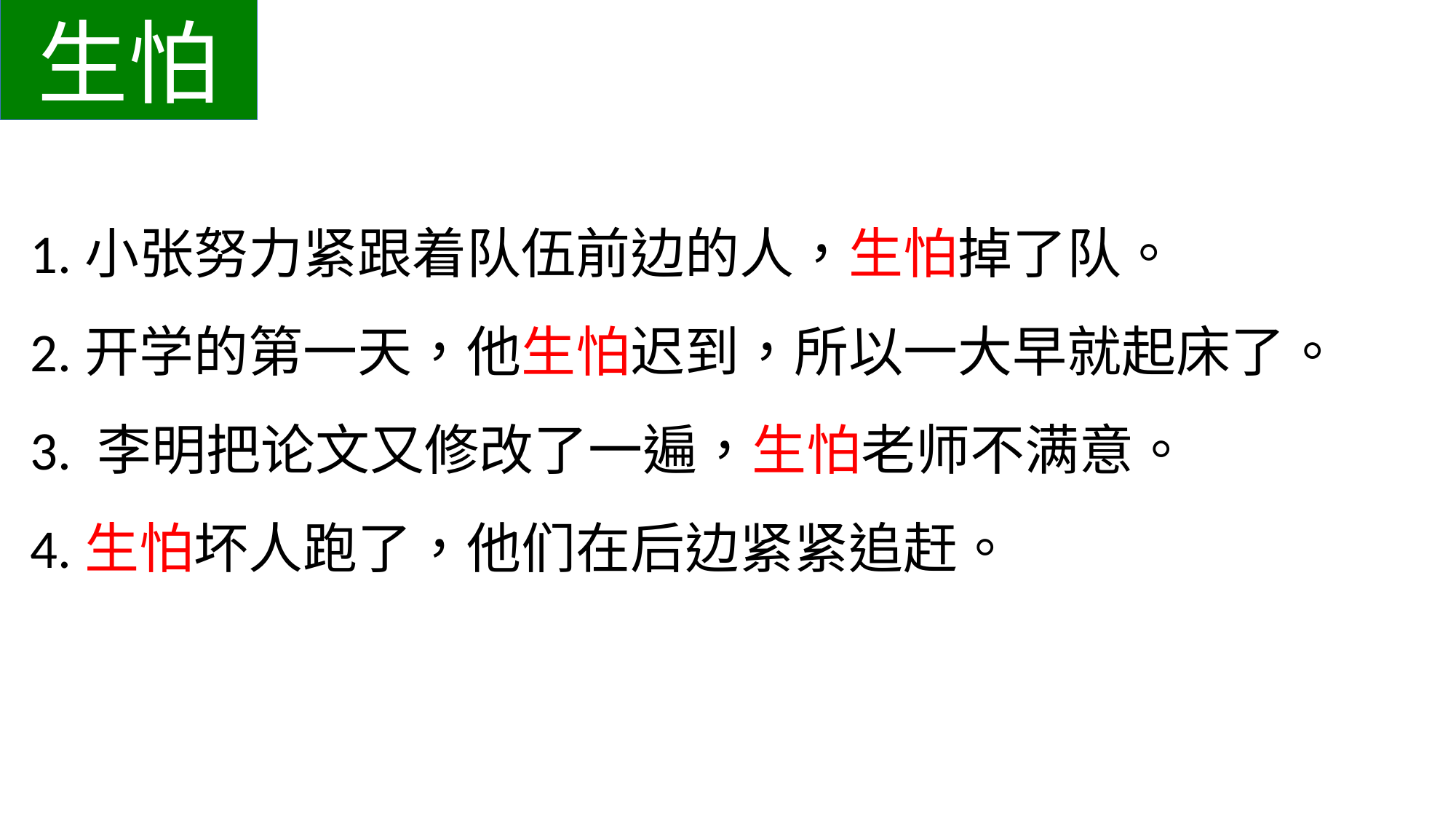

生怕
1.小张努力紧跟着队伍前边的人，生怕掉了队。
2.开学的第一天，他生怕迟到，所以一大早就起床了。
3. 李明把论文又修改了一遍，生怕老师不满意。
4.生怕坏人跑了，他们在后边紧紧追赶。